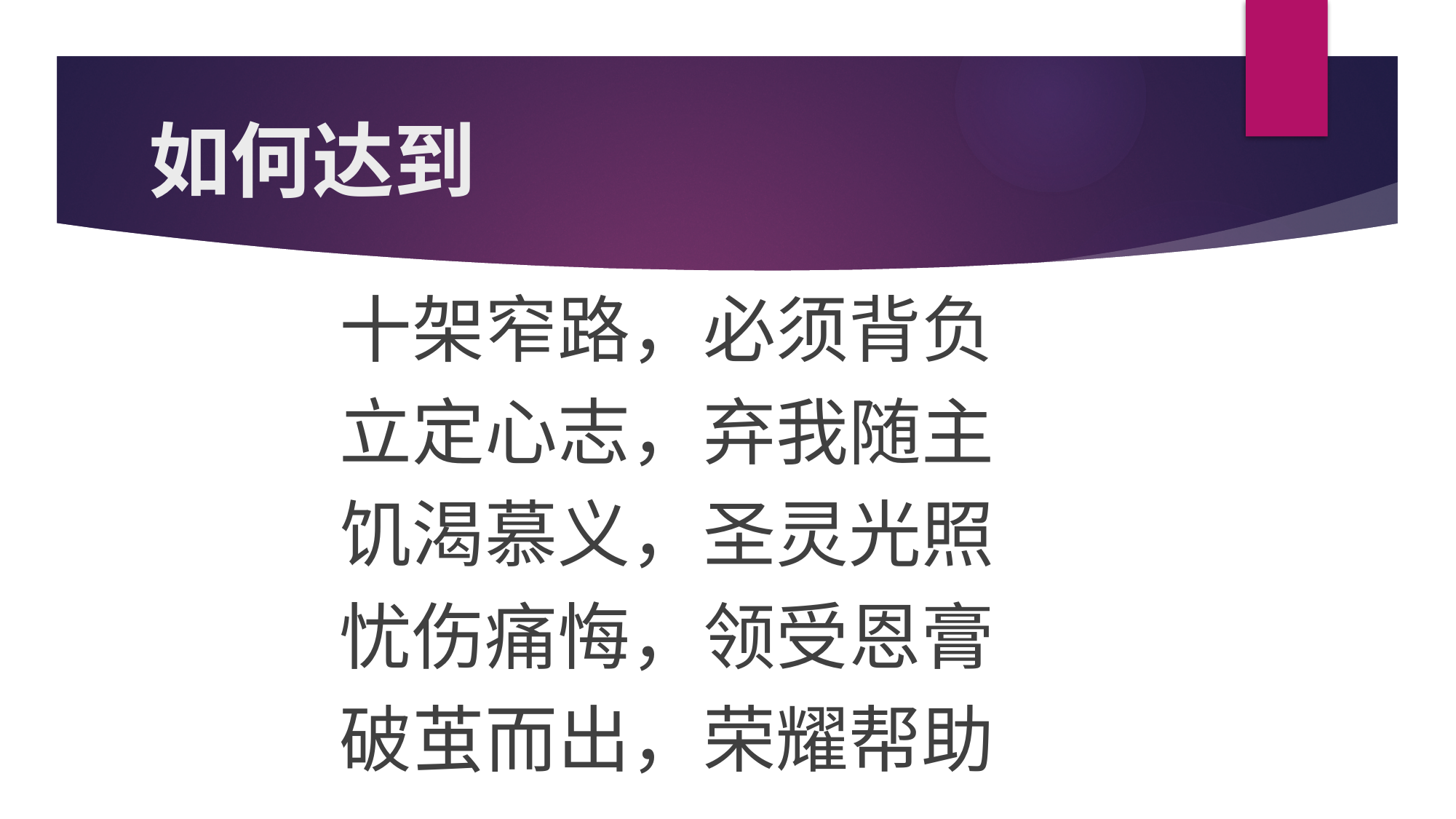

# 如何达到
十架窄路，必须背负
立定心志，弃我随主
饥渴慕义，圣灵光照
忧伤痛悔，领受恩膏
破茧而出，荣耀帮助